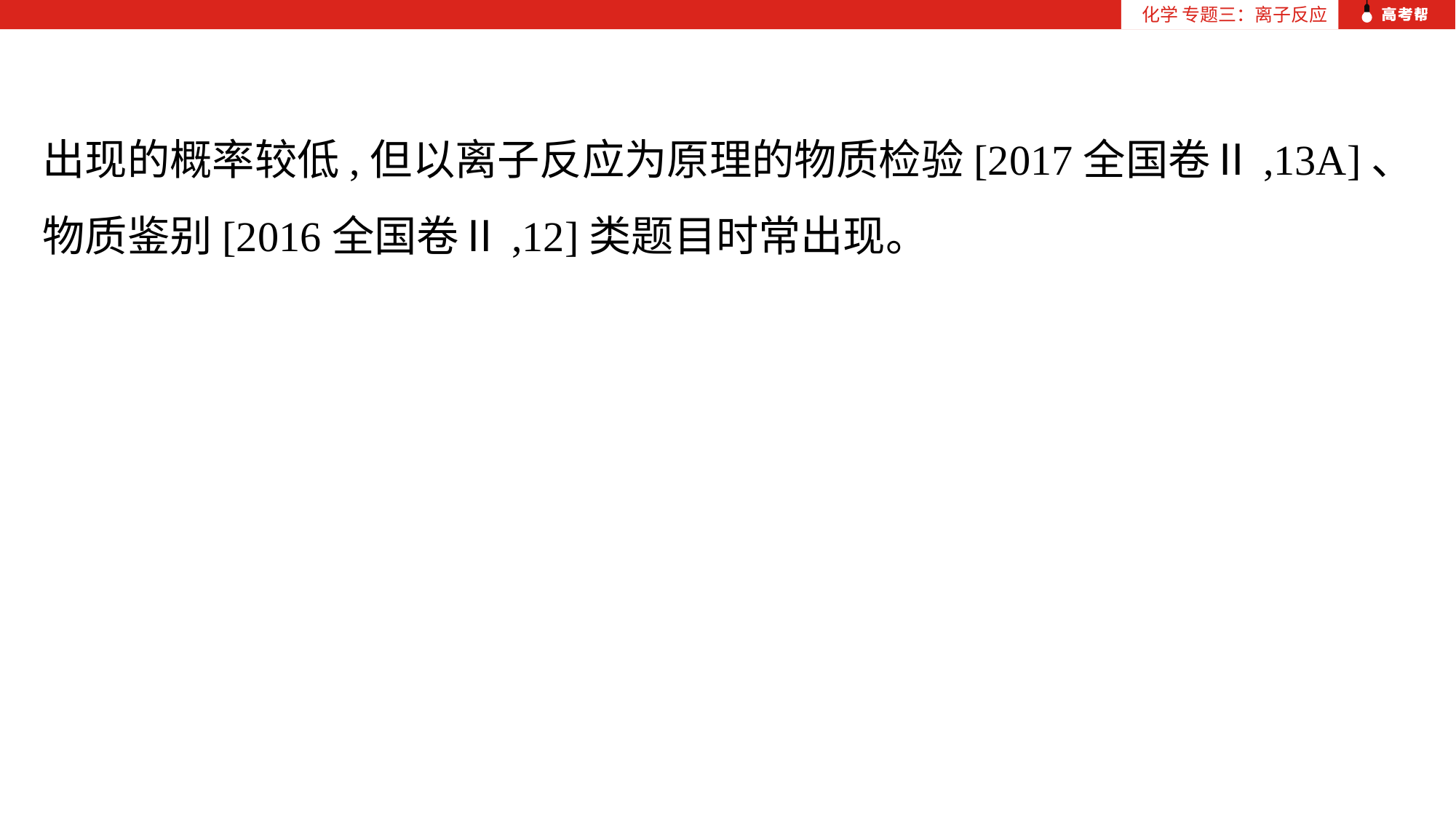

化学 专题三：离子反应
出现的概率较低,但以离子反应为原理的物质检验[2017全国卷Ⅱ,13A]、物质鉴别[2016全国卷Ⅱ,12]类题目时常出现。